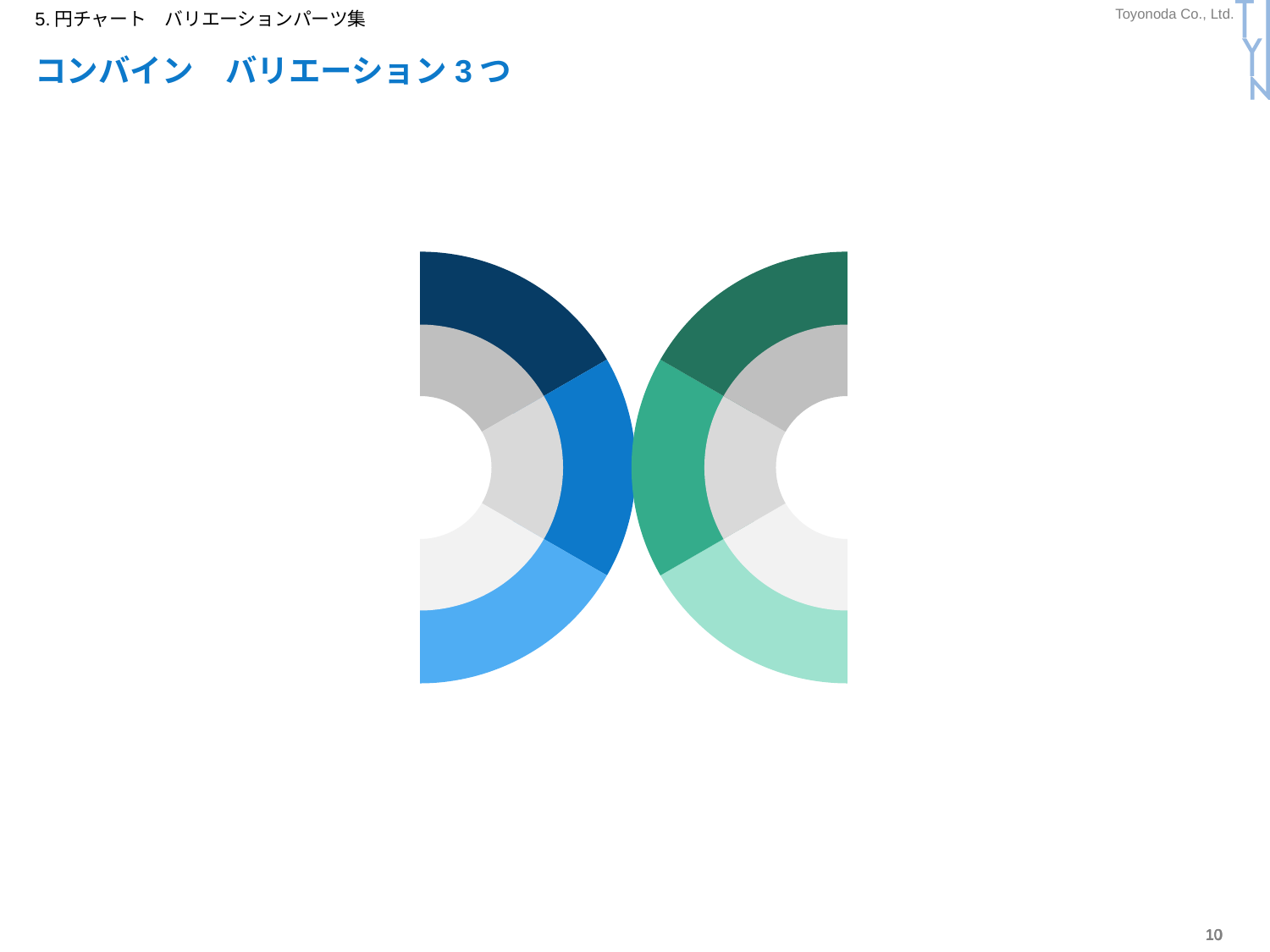

5.円チャート　バリエーションパーツ集
# コンバイン　バリエーション3つ

### Chart

| Category | 売上高 |
|---|---|
| 第 1 四半期 | 1.0 |
| 第 2 四半期 | 1.0 |
| 第 3 四半期 | 1.0 |
| 第 4 四半期 | 3.0 |

### Chart

| Category | 売上高 |
|---|---|
| 第 1 四半期 | 1.0 |
| 第 2 四半期 | 1.0 |
| 第 3 四半期 | 1.0 |
| 第 4 四半期 | 3.0 |

### Chart

| Category | 売上高 |
|---|---|
| 第 1 四半期 | 3.0 |
| 第 2 四半期 | 1.0 |
| 第 3 四半期 | 1.0 |
| 第 4 四半期 | 1.0 |

### Chart

| Category | 売上高 |
|---|---|
| 第 1 四半期 | 3.0 |
| 第 2 四半期 | 1.0 |
| 第 3 四半期 | 1.0 |
| 第 4 四半期 | 1.0 |